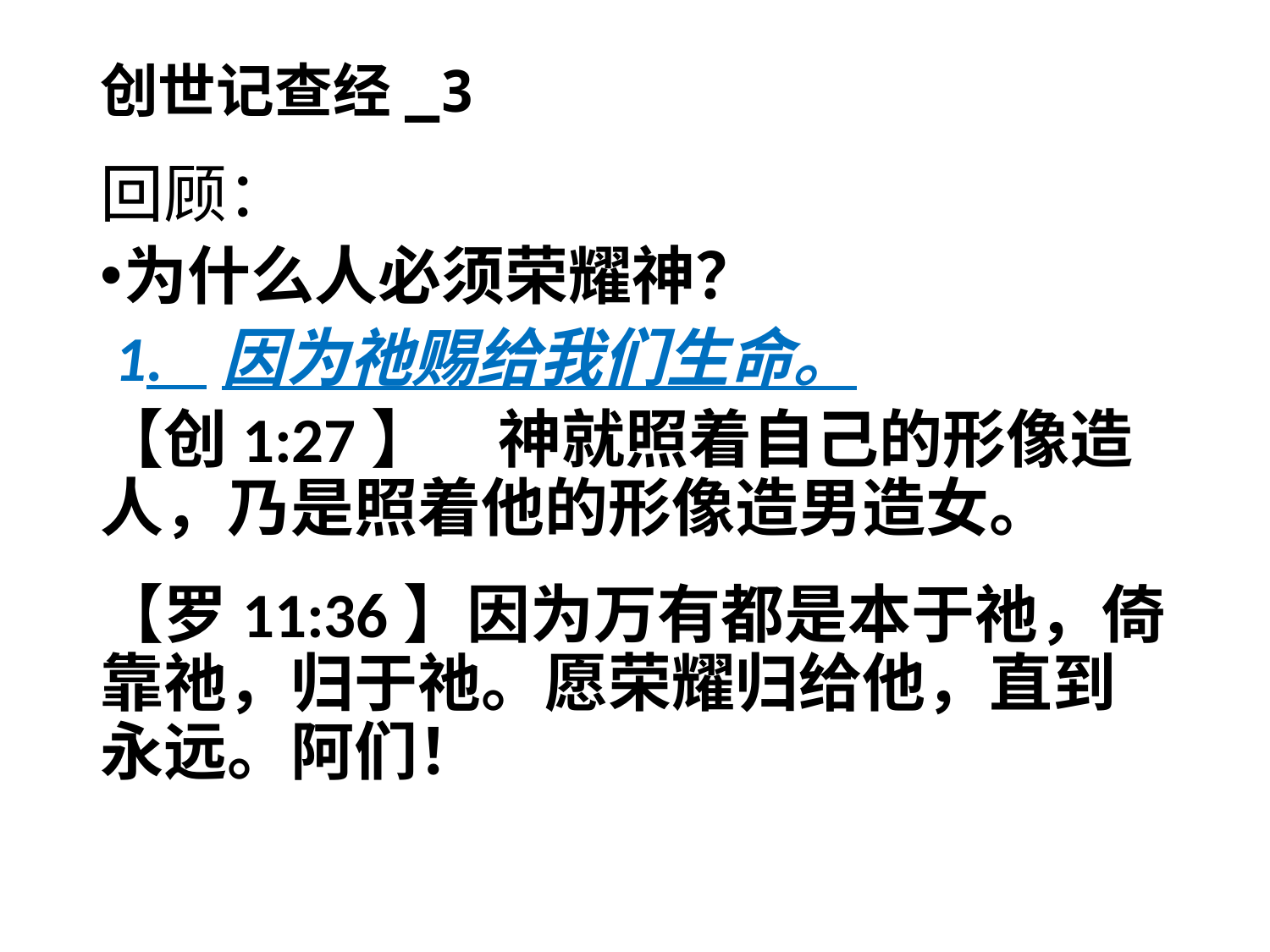

# 创世记查经_3
回顾：
为什么人必须荣耀神？
 1.   因为祂赐给我们生命。
【创1:27】　神就照着自己的形像造人，乃是照着他的形像造男造女。

【罗11:36】因为万有都是本于祂，倚靠祂，归于祂。愿荣耀归给他，直到永远。阿们！